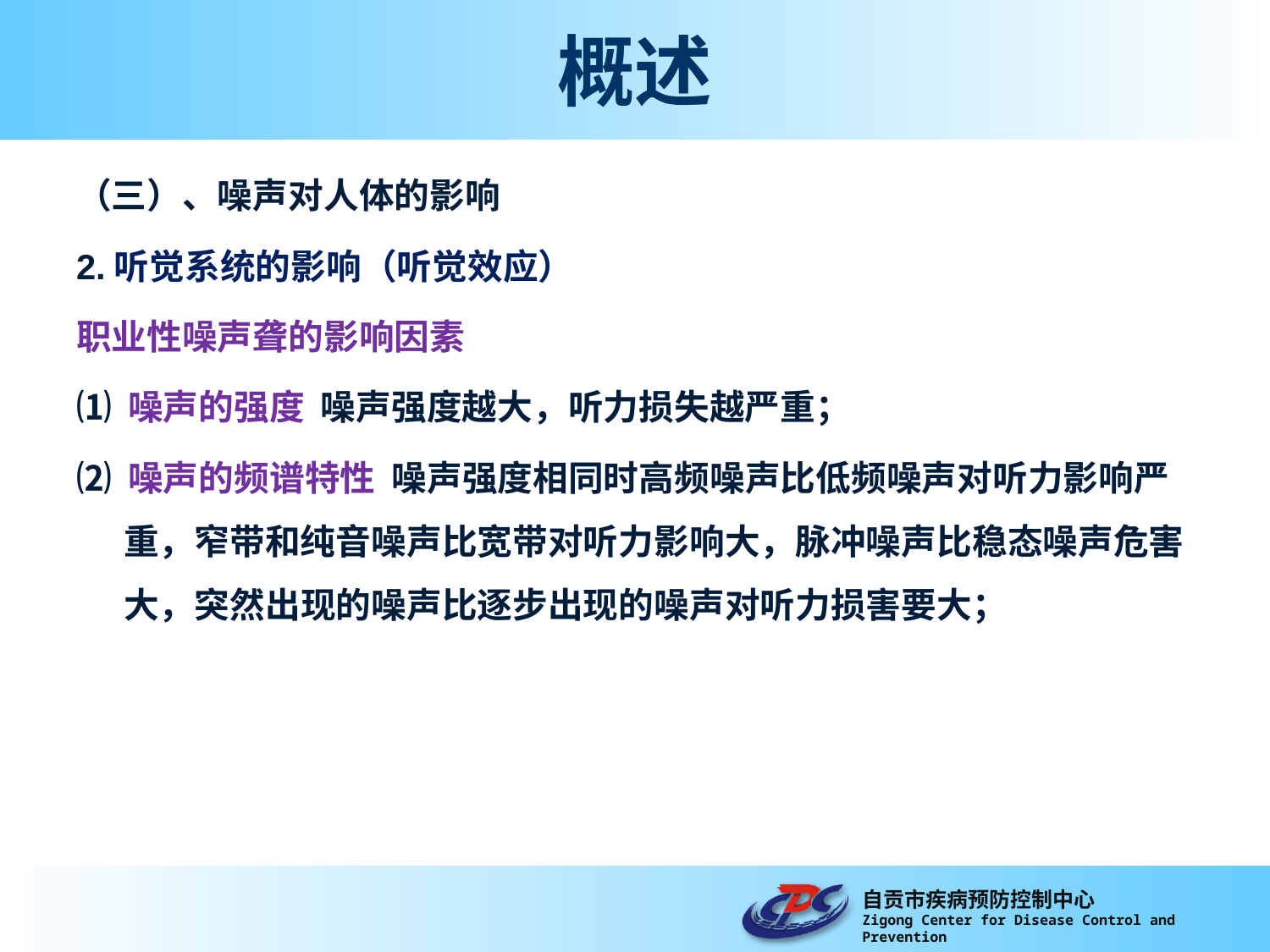

# 概述
（三）、噪声对人体的影响
2.听觉系统的影响（听觉效应）
职业性噪声聋的影响因素
⑴ 噪声的强度  噪声强度越大，听力损失越严重；
⑵ 噪声的频谱特性  噪声强度相同时高频噪声比低频噪声对听力影响严重，窄带和纯音噪声比宽带对听力影响大，脉冲噪声比稳态噪声危害大，突然出现的噪声比逐步出现的噪声对听力损害要大；

49